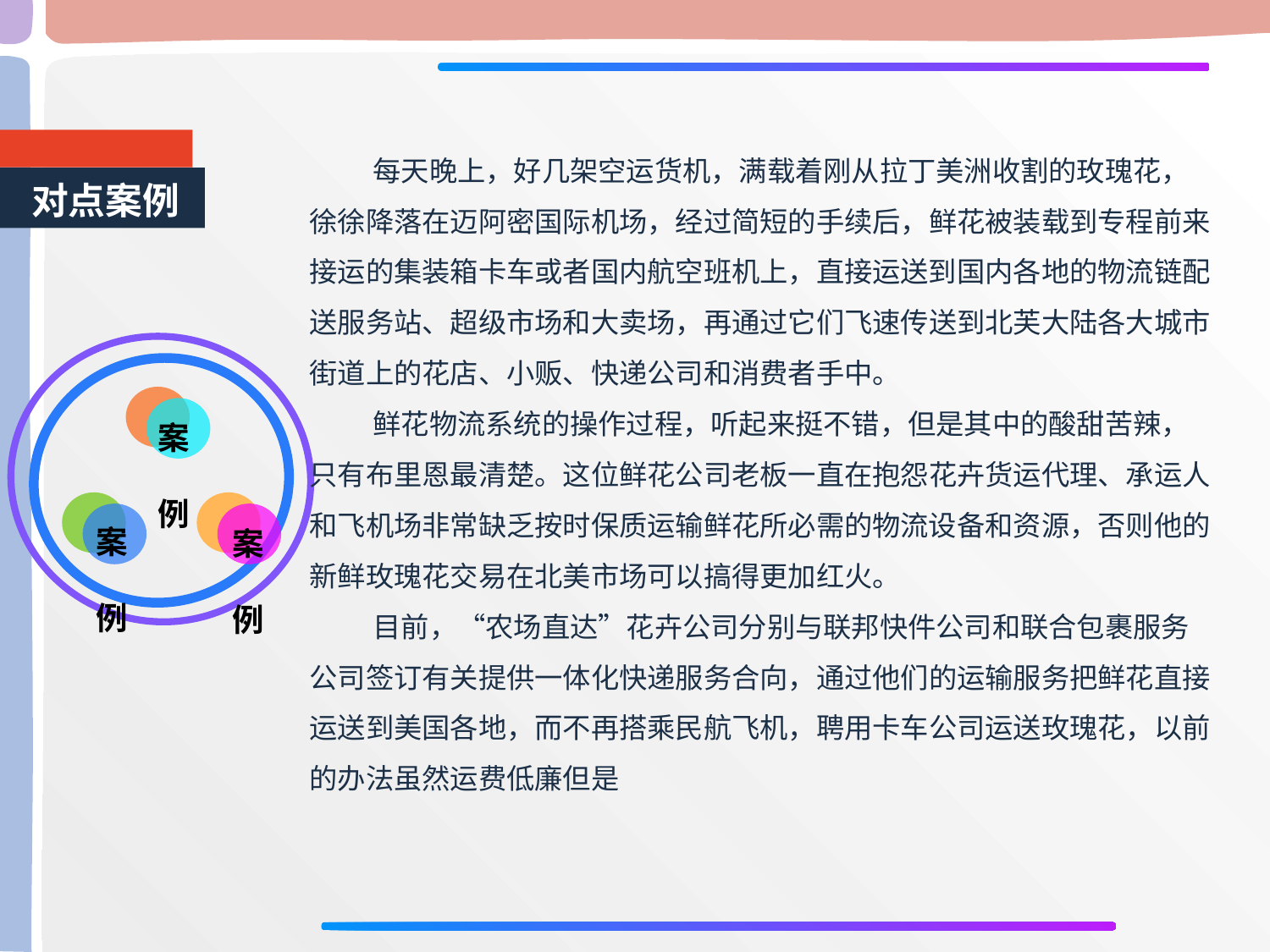

每天晚上，好几架空运货机，满载着刚从拉丁美洲收割的玫瑰花，徐徐降落在迈阿密国际机场，经过简短的手续后，鲜花被装载到专程前来接运的集装箱卡车或者国内航空班机上，直接运送到国内各地的物流链配送服务站、超级市场和大卖场，再通过它们飞速传送到北芙大陆各大城市街道上的花店、小贩、快递公司和消费者手中。
鲜花物流系统的操作过程，听起来挺不错，但是其中的酸甜苦辣，只有布里恩最清楚。这位鲜花公司老板一直在抱怨花卉货运代理、承运人和飞机场非常缺乏按时保质运输鲜花所必需的物流设备和资源，否则他的新鲜玫瑰花交易在北美市场可以搞得更加红火。
目前，“农场直达”花卉公司分别与联邦快件公司和联合包裹服务公司签订有关提供一体化快递服务合向，通过他们的运输服务把鲜花直接运送到美国各地，而不再搭乘民航飞机，聘用卡车公司运送玫瑰花，以前的办法虽然运费低廉但是

对点案例

案  例

案  例
案  例